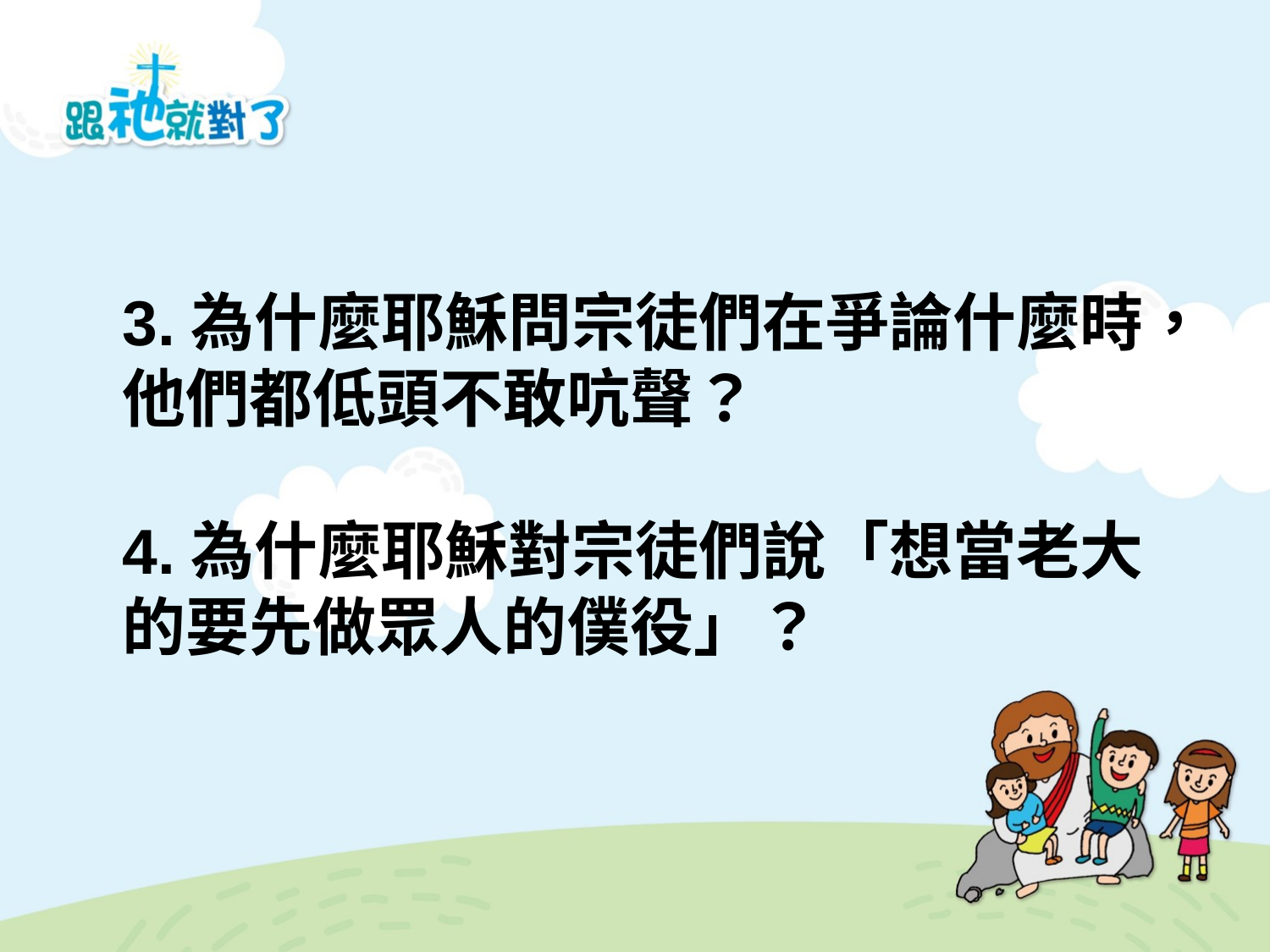

3.為什麼耶穌問宗徒們在爭論什麼時，他們都低頭不敢吭聲？

4.為什麼耶穌對宗徒們說「想當老大的要先做眾人的僕役」？